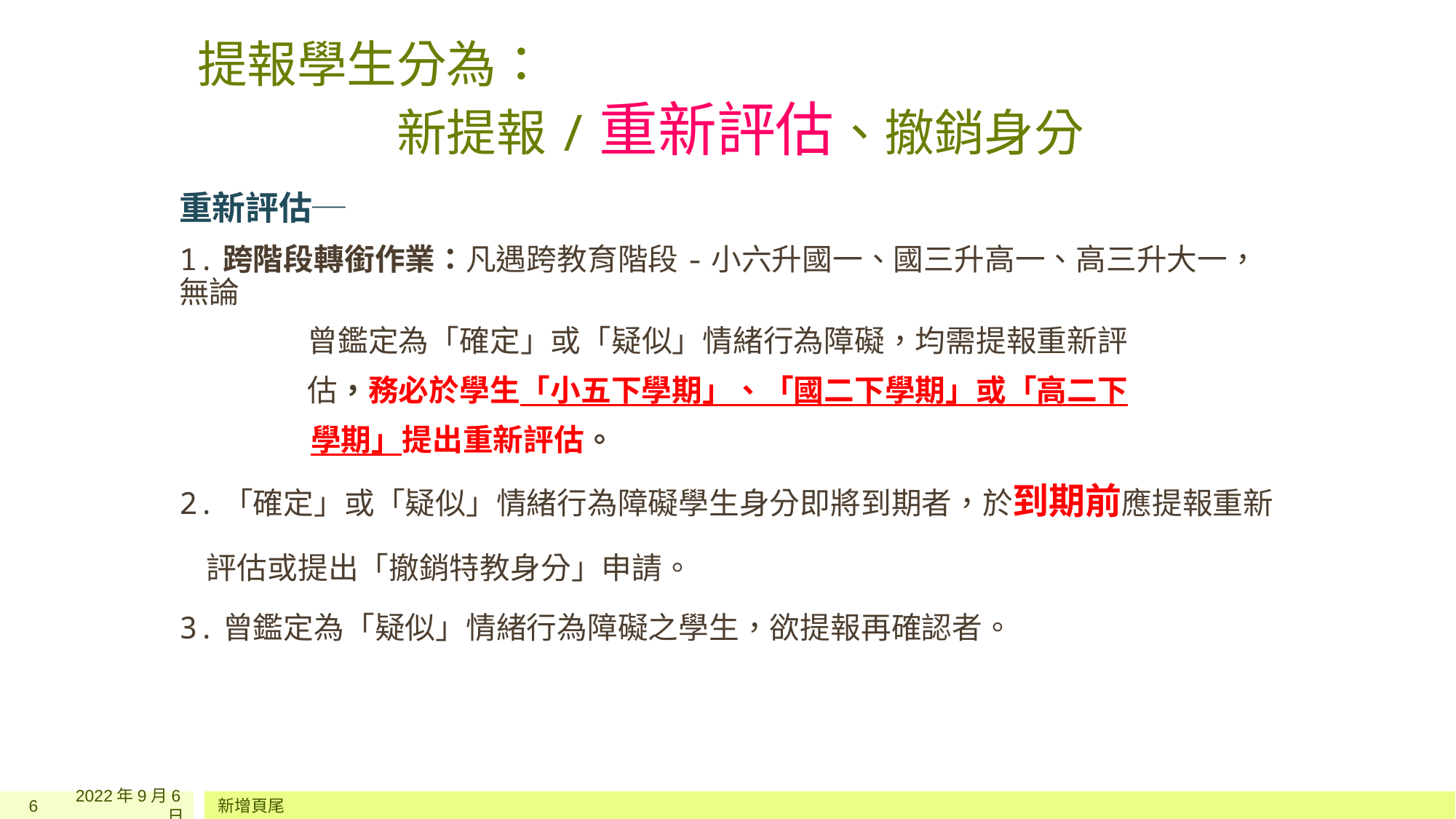

提報學生分為：
                  新提報/重新評估、撤銷身分
重新評估─
1.跨階段轉銜作業：凡遇跨教育階段-小六升國一、國三升高一、高三升大一，無論
                  曾鑑定為「確定」或「疑似」情緒行為障礙，均需提報重新評
                  估，務必於學生「小五下學期」、「國二下學期」或「高二下
                  學期」提出重新評估。
2.「確定」或「疑似」情緒行為障礙學生身分即將到期者，於到期前應提報重新
   評估或提出「撤銷特教身分」申請。
3.曾鑑定為「疑似」情緒行為障礙之學生，欲提報再確認者。
6
2022年9月6日
新增頁尾